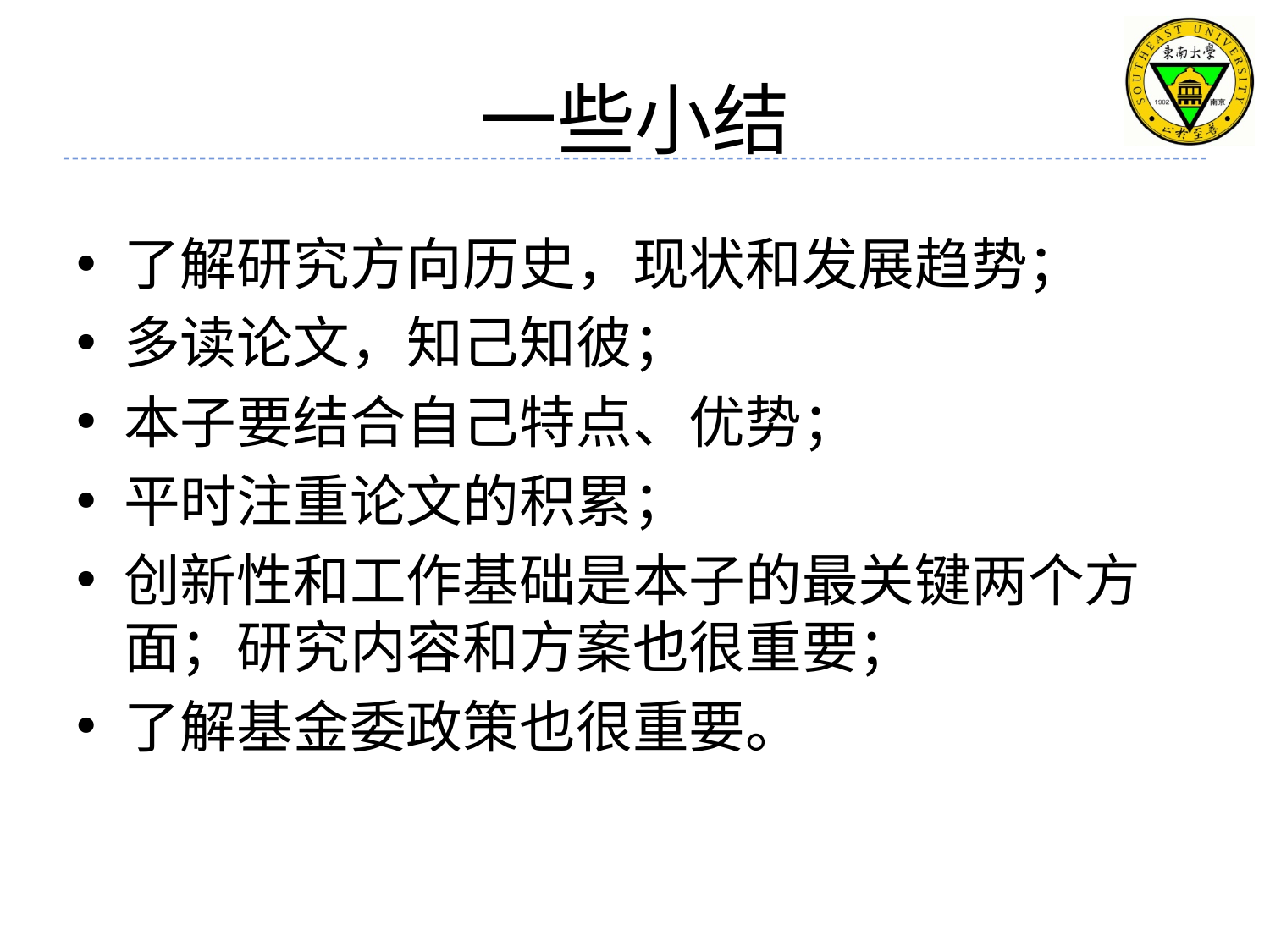

# 一些小结
了解研究方向历史，现状和发展趋势；
多读论文，知己知彼；
本子要结合自己特点、优势；
平时注重论文的积累；
创新性和工作基础是本子的最关键两个方面；研究内容和方案也很重要；
了解基金委政策也很重要。